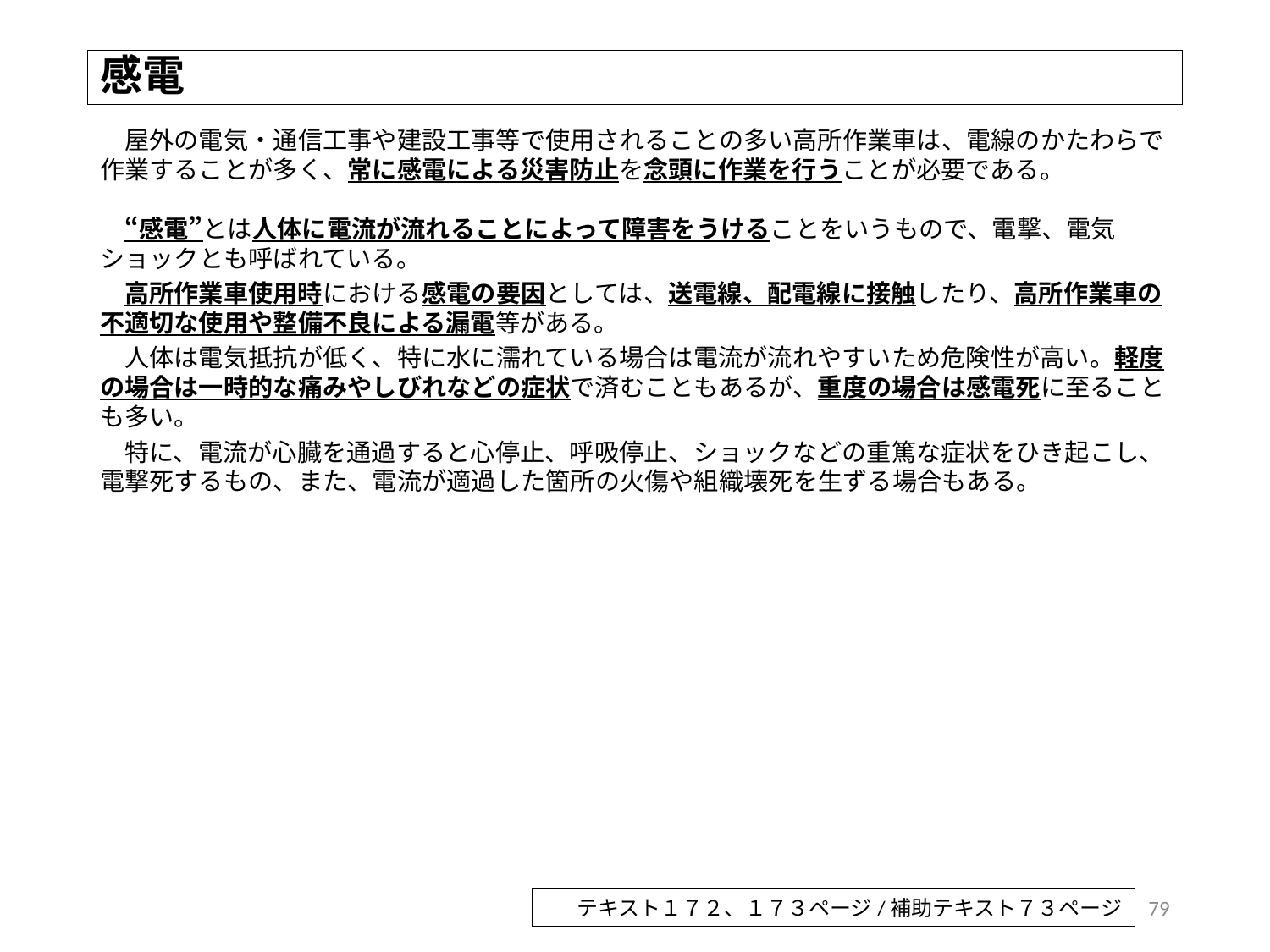

# 感電
　屋外の電気・通信工事や建設工事等で使用されることの多い高所作業車は、電線のかたわらで作業することが多く、常に感電による災害防止を念頭に作業を行うことが必要である。

　“感電”とは人体に電流が流れることによって障害をうけることをいうもので、電撃、電気ショックとも呼ばれている。
　高所作業車使用時における感電の要因としては、送電線、配電線に接触したり、高所作業車の不適切な使用や整備不良による漏電等がある。
　人体は電気抵抗が低く、特に水に濡れている場合は電流が流れやすいため危険性が高い。軽度の場合は一時的な痛みやしびれなどの症状で済むこともあるが、重度の場合は感電死に至ることも多い。
　特に、電流が心臓を通過すると心停止、呼吸停止、ショックなどの重篤な症状をひき起こし、電撃死するもの、また、電流が適過した箇所の火傷や組織壊死を生ずる場合もある。

79
テキスト１７２、１７３ページ/補助テキスト７３ページ